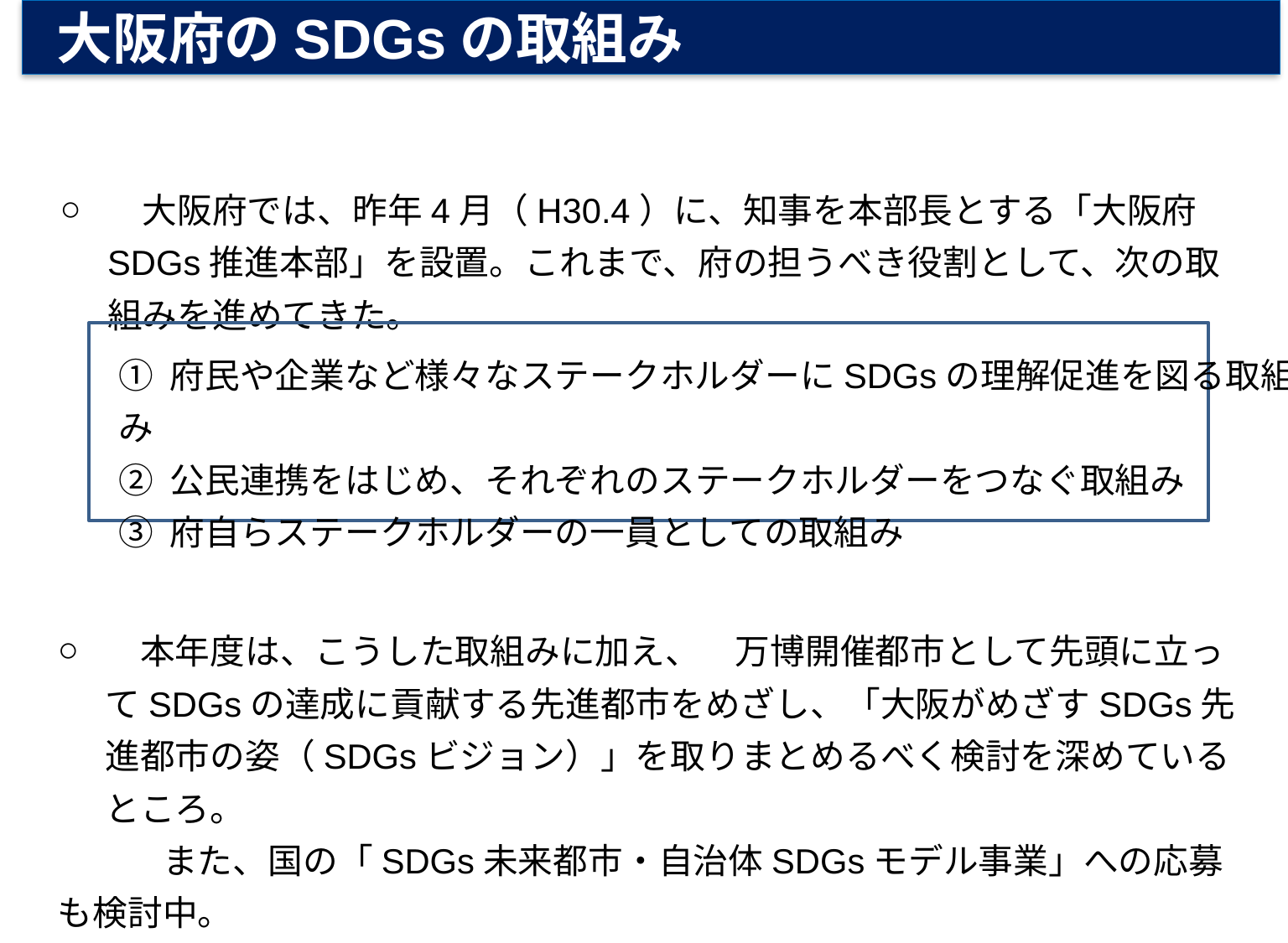

大阪府のSDGsの取組み
　大阪府では、昨年4月（H30.4）に、知事を本部長とする「大阪府SDGs推進本部」を設置。これまで、府の担うべき役割として、次の取組みを進めてきた。

① 府民や企業など様々なステークホルダーにSDGsの理解促進を図る取組み
② 公民連携をはじめ、それぞれのステークホルダーをつなぐ取組み
③ 府自らステークホルダーの一員としての取組み
　本年度は、こうした取組みに加え、　万博開催都市として先頭に立ってSDGsの達成に貢献する先進都市をめざし、「大阪がめざすSDGs先進都市の姿（SDGsビジョン）」を取りまとめるべく検討を深めているところ。
　　　また、国の「SDGs未来都市・自治体SDGsモデル事業」への応募も検討中。